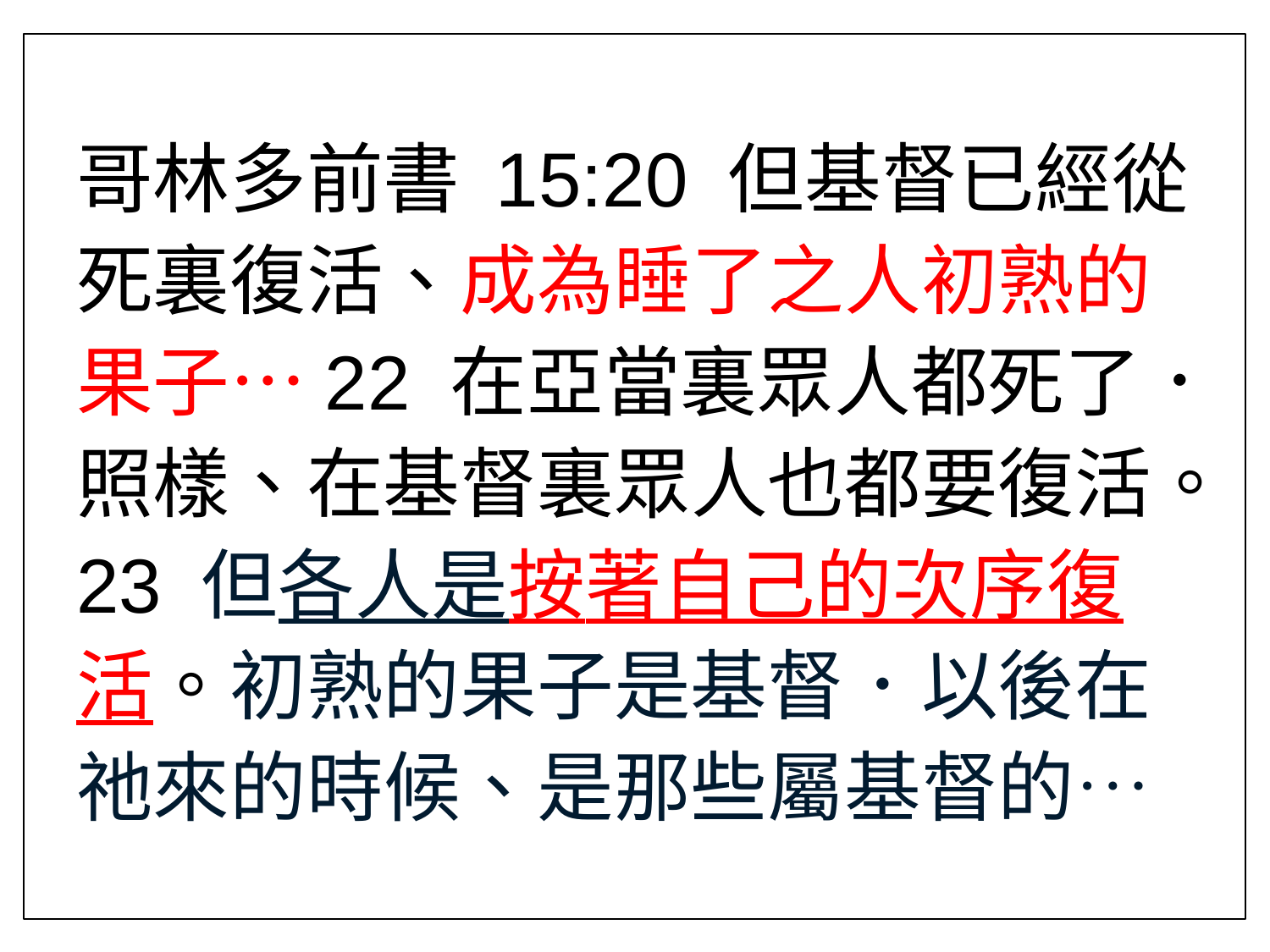

哥林多前書 15:20 但基督已經從死裏復活、成為睡了之人初熟的果子…22 在亞當裏眾人都死了．照樣、在基督裏眾人也都要復活。23 但各人是按著自己的次序復活。初熟的果子是基督．以後在祂來的時候、是那些屬基督的…